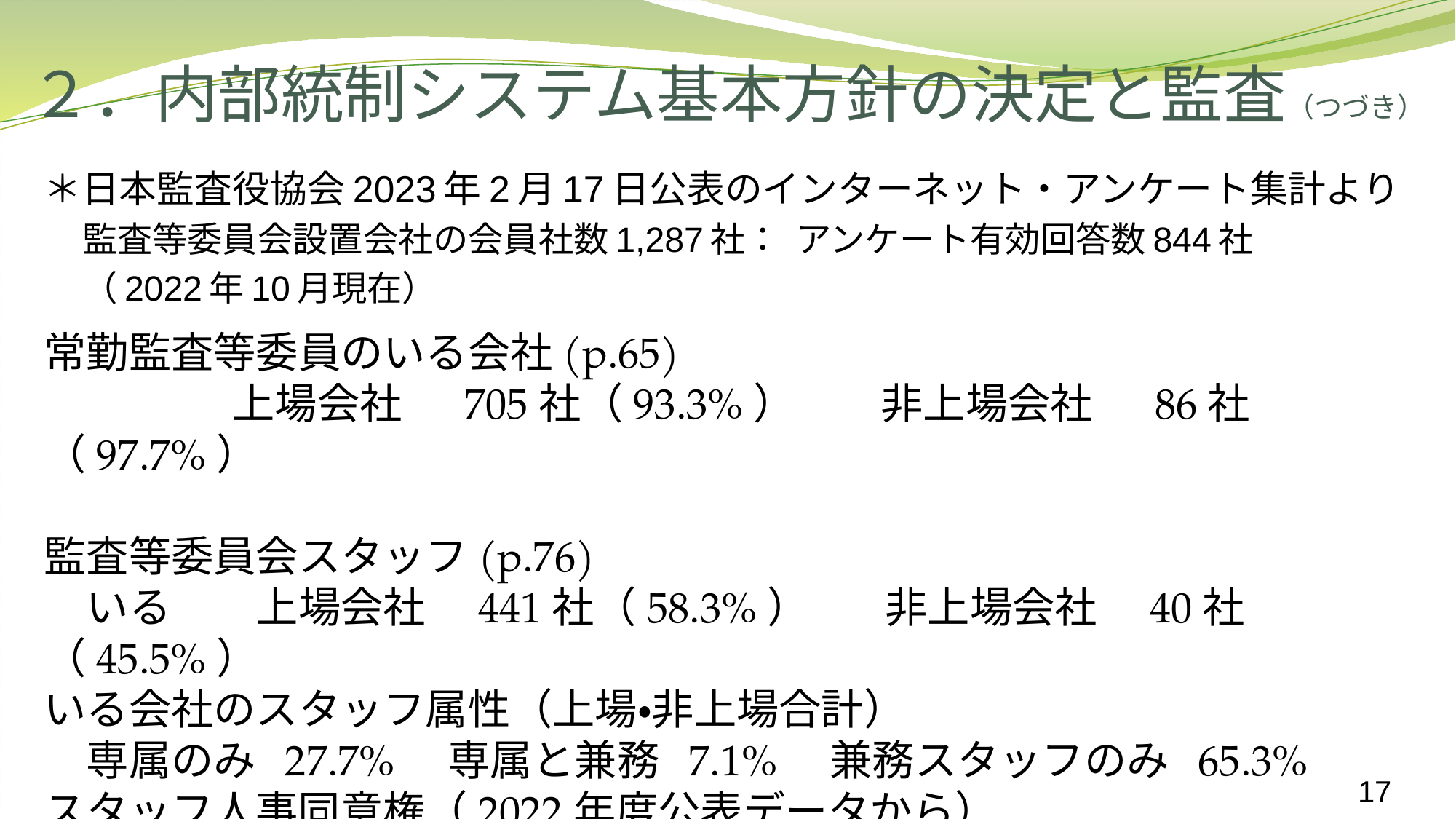

# ２．内部統制システム基本方針の決定と監査（つづき）
＊日本監査役協会2023年2月17日公表のインターネット・アンケート集計より
    監査等委員会設置会社の会員社数1,287社：  アンケート有効回答数844社
    （2022年10月現在）

常勤監査等委員のいる会社(p.65)
　　           上場会社　 705社（93.3%）　　非上場会社　 86社（97.7%）

監査等委員会スタッフ(p.76)
　いる　　上場会社　441社（58.3%）        非上場会社　40社（45.5%）
いる会社のスタッフ属性（上場・非上場合計）
　専属のみ  27.7%　専属と兼務  7.1%　兼務スタッフのみ  65.3%
スタッフ人事同意権（2022年度公表データから）
　専属・兼務ともに　69.0%、専属のみ　6.5%　ない　24.5%

17